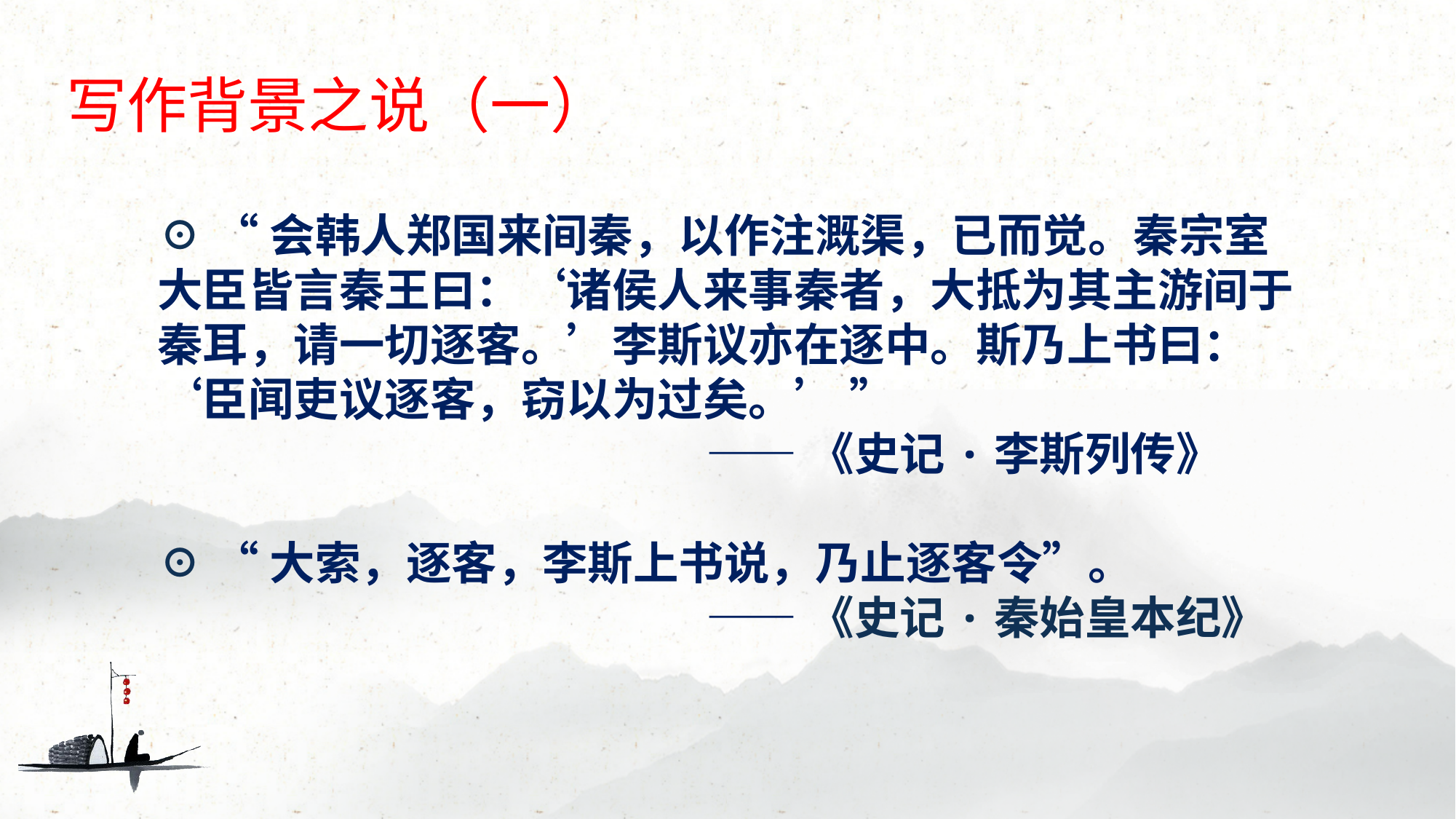

写作背景之说（一）
☉ “会韩人郑国来间秦，以作注溉渠，已而觉。秦宗室大臣皆言秦王曰：‘诸侯人来事秦者，大抵为其主游间于秦耳，请一切逐客。’李斯议亦在逐中。斯乃上书曰：‘臣闻吏议逐客，窃以为过矣。’ ”
                                                     ——《史记·李斯列传》

☉ “大索，逐客，李斯上书说，乃止逐客令”。
                                                     ——《史记·秦始皇本纪》